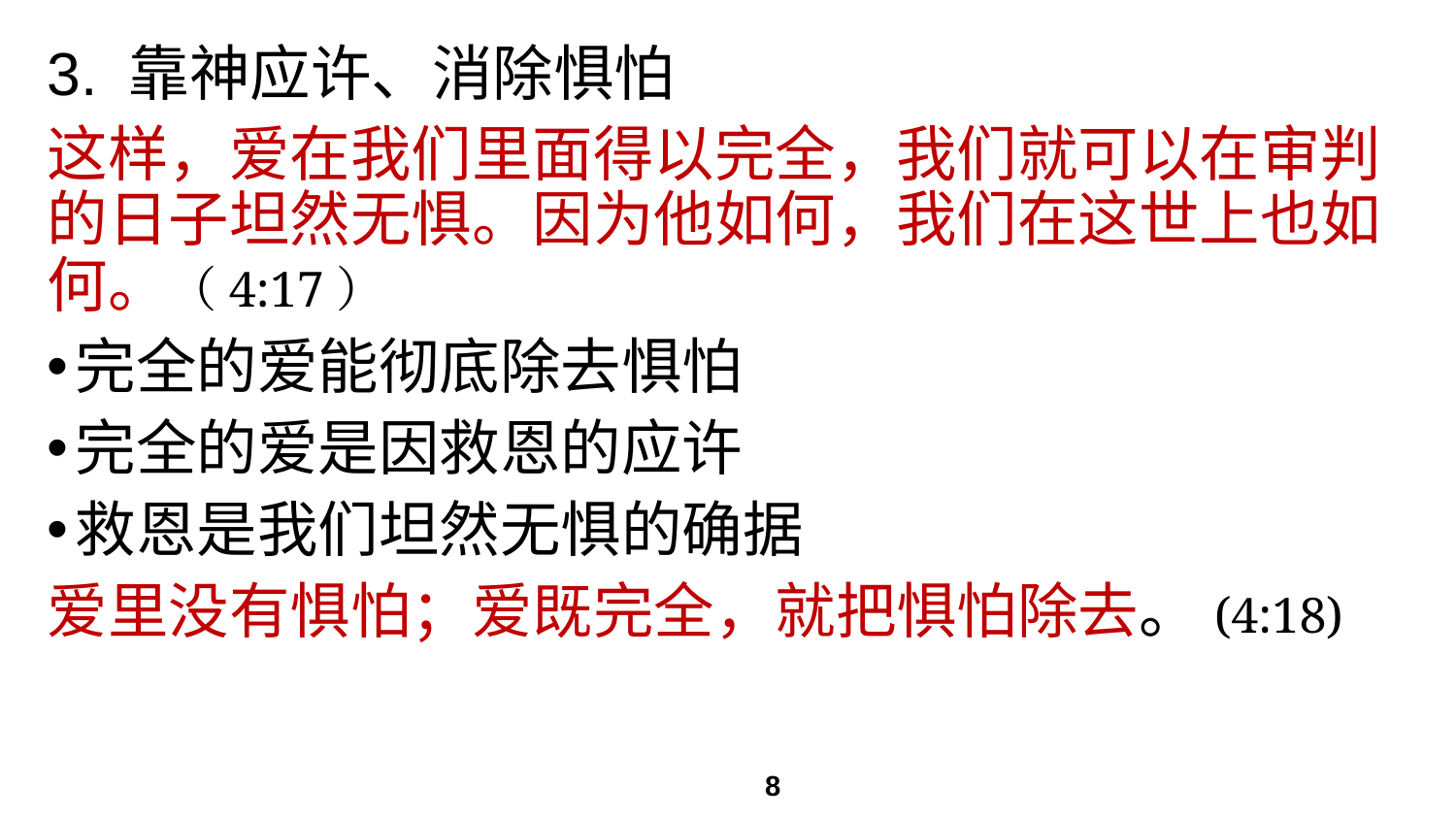

# 3. 靠神应许、消除惧怕
这样，爱在我们里面得以完全，我们就可以在审判的日子坦然无惧。因为他如何，我们在这世上也如何。（4:17）
完全的爱能彻底除去惧怕
完全的爱是因救恩的应许
救恩是我们坦然无惧的确据
爱里没有惧怕；爱既完全，就把惧怕除去。(4:18)

8